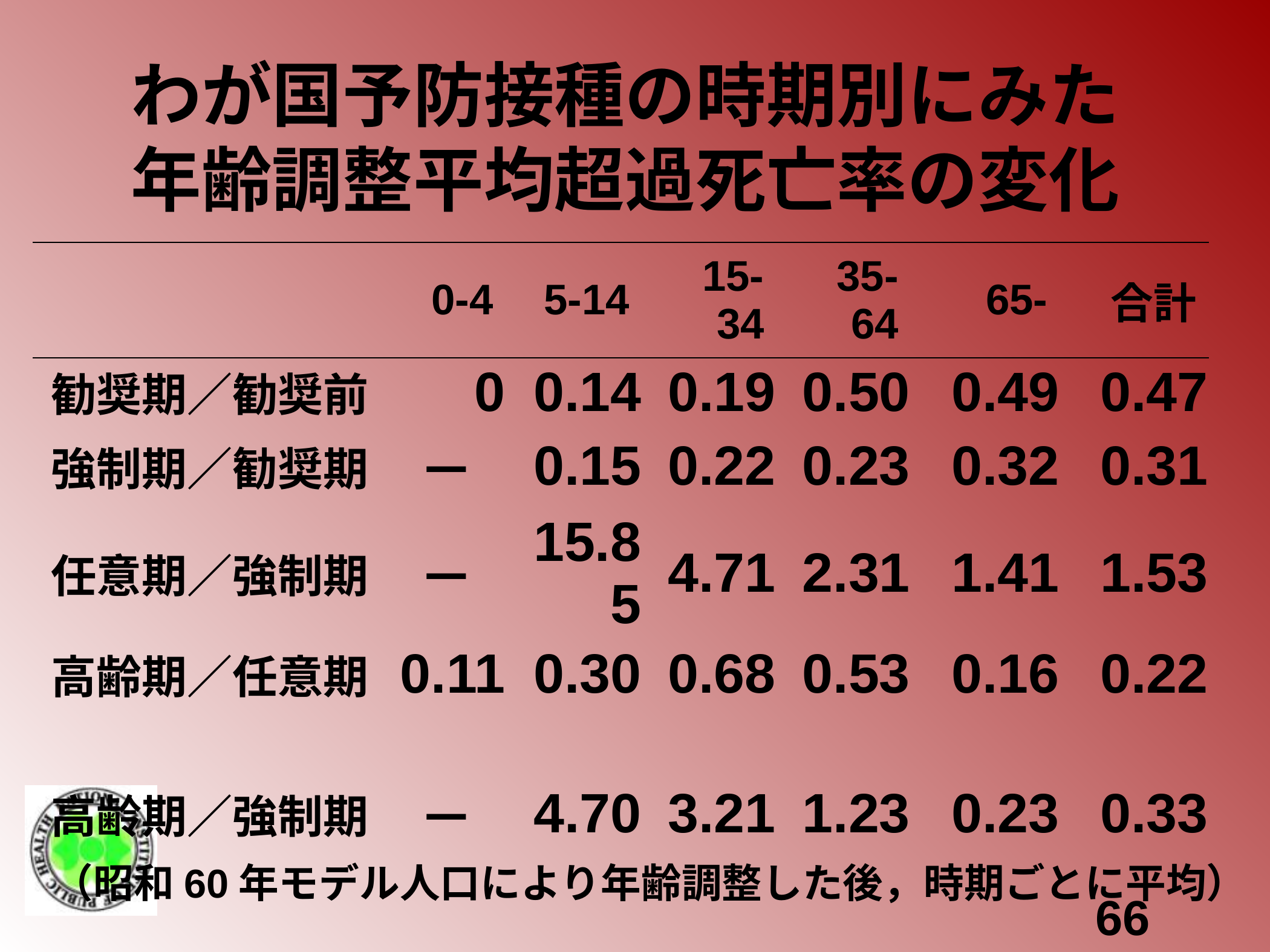

# わが国予防接種の時期別にみた 年齢調整平均超過死亡率の変化
|  | 0-4 | 5-14 | 15-34 | 35-64 | 65- | 合計 |
| --- | --- | --- | --- | --- | --- | --- |
| 勧奨期／勧奨前 | 0 | 0.14 | 0.19 | 0.50 | 0.49 | 0.47 |
| 強制期／勧奨期 | － | 0.15 | 0.22 | 0.23 | 0.32 | 0.31 |
| 任意期／強制期 | － | 15.85 | 4.71 | 2.31 | 1.41 | 1.53 |
| 高齢期／任意期 | 0.11 | 0.30 | 0.68 | 0.53 | 0.16 | 0.22 |
| 高齢期／強制期 | － | 4.70 | 3.21 | 1.23 | 0.23 | 0.33 |
（昭和60年モデル人口により年齢調整した後，時期ごとに平均）